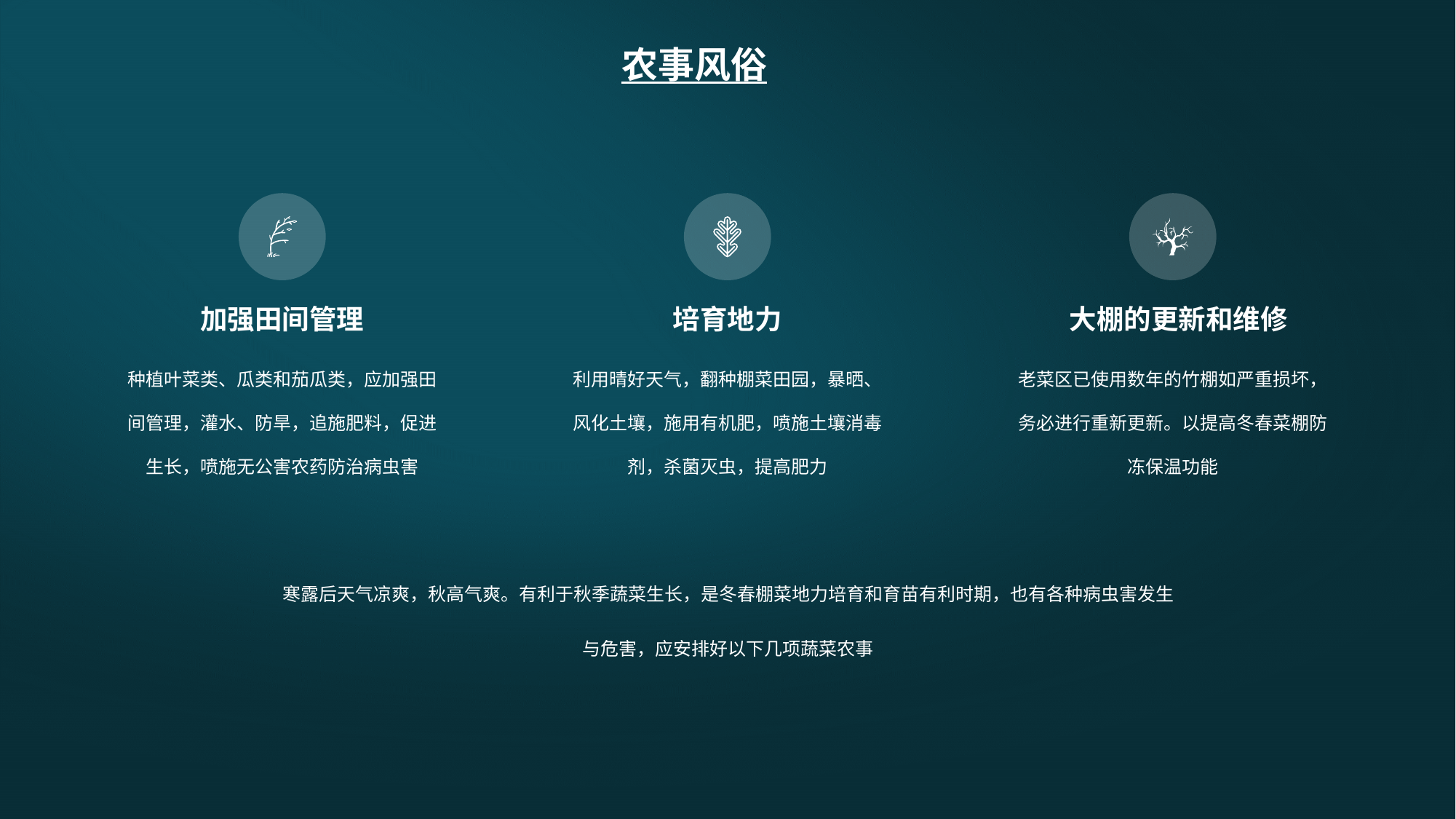

农事风俗

加强田间管理
种植叶菜类、瓜类和茄瓜类，应加强田间管理，灌水、防旱，追施肥料，促进生长，喷施无公害农药防治病虫害

培育地力
利用晴好天气，翻种棚菜田园，暴晒、风化土壤，施用有机肥，喷施土壤消毒剂，杀菌灭虫，提高肥力

大棚的更新和维修
老菜区已使用数年的竹棚如严重损坏，务必进行重新更新。以提高冬春菜棚防冻保温功能
寒露后天气凉爽，秋高气爽。有利于秋季蔬菜生长，是冬春棚菜地力培育和育苗有利时期，也有各种病虫害发生与危害，应安排好以下几项蔬菜农事